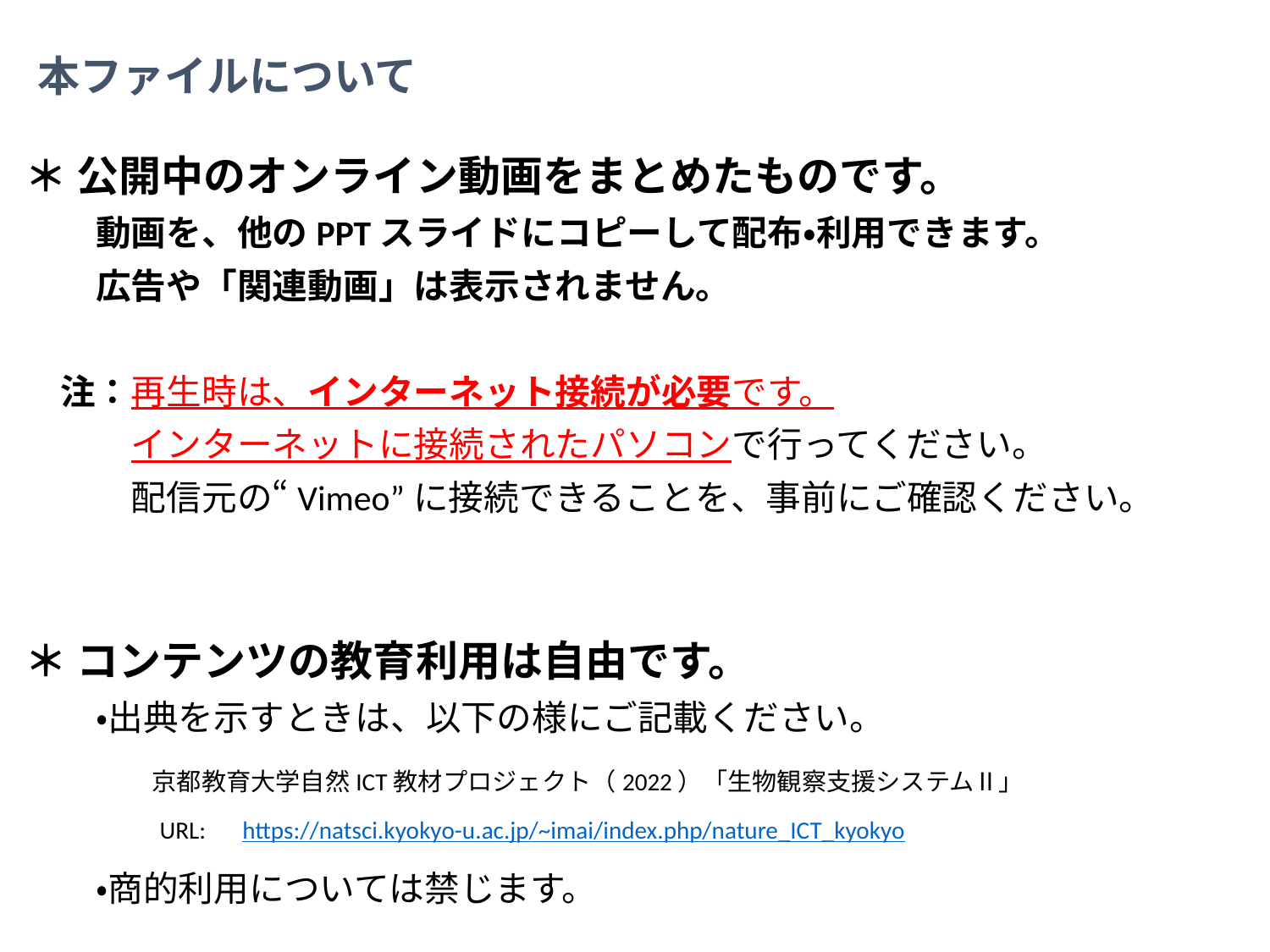

# 本ファイルについて
＊ 公開中のオンライン動画をまとめたものです。
　　動画を、他のPPTスライドにコピーして配布・利用できます。
　　広告や「関連動画」は表示されません。

　注：再生時は、インターネット接続が必要です。
　　　インターネットに接続されたパソコンで行ってください。
　　　配信元の“Vimeo”に接続できることを、事前にご確認ください。

＊ コンテンツの教育利用は自由です。
　　・出典を示すときは、以下の様にご記載ください。
　　　　京都教育大学自然ICT教材プロジェクト（2022）「生物観察支援システムⅡ」
　　　　URL:　https://natsci.kyokyo-u.ac.jp/~imai/index.php/nature_ICT_kyokyo
　　・商的利用については禁じます。